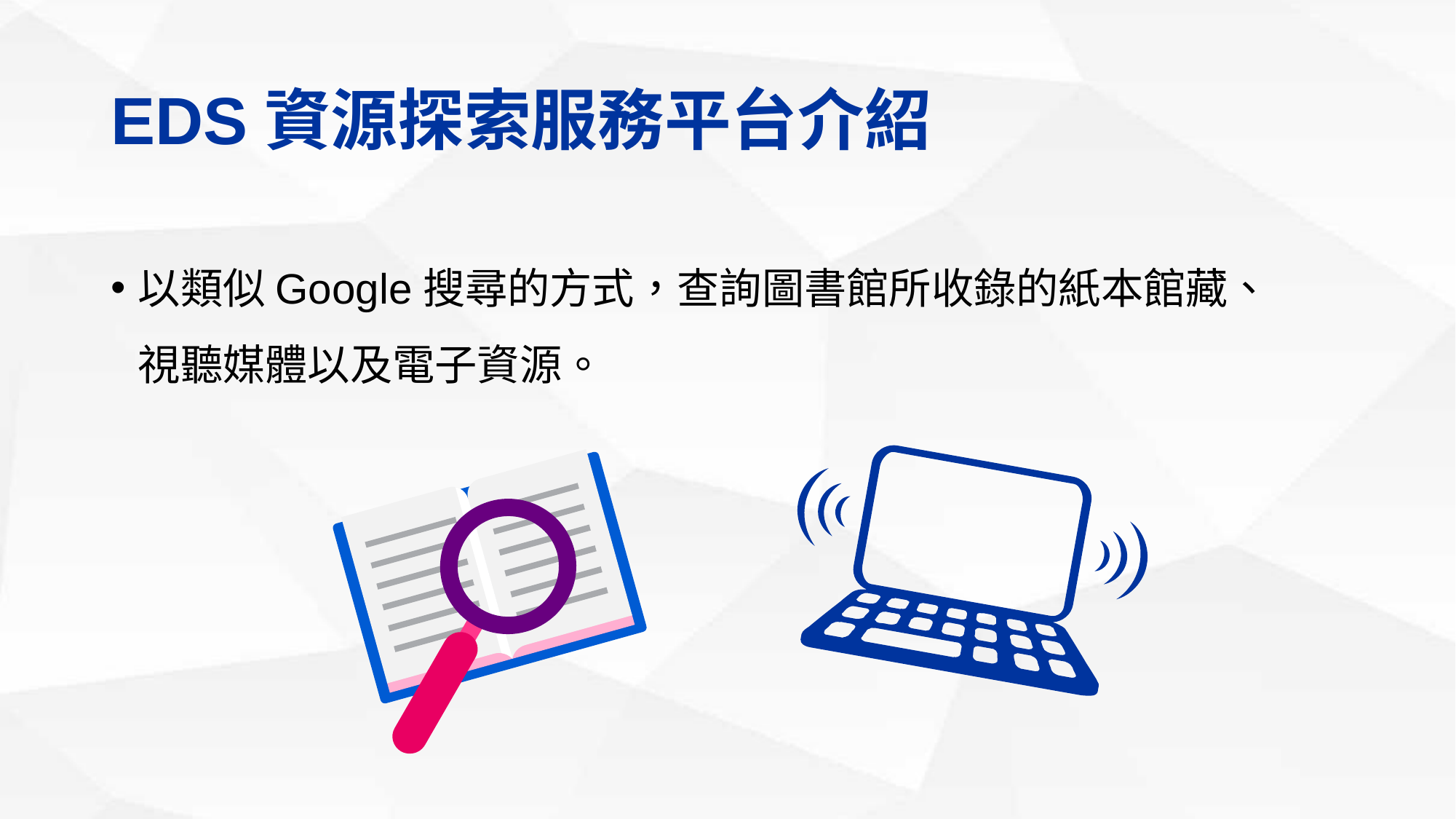

# EDS資源探索服務平台介紹
以類似Google搜尋的方式，查詢圖書館所收錄的紙本館藏、視聽媒體以及電子資源。